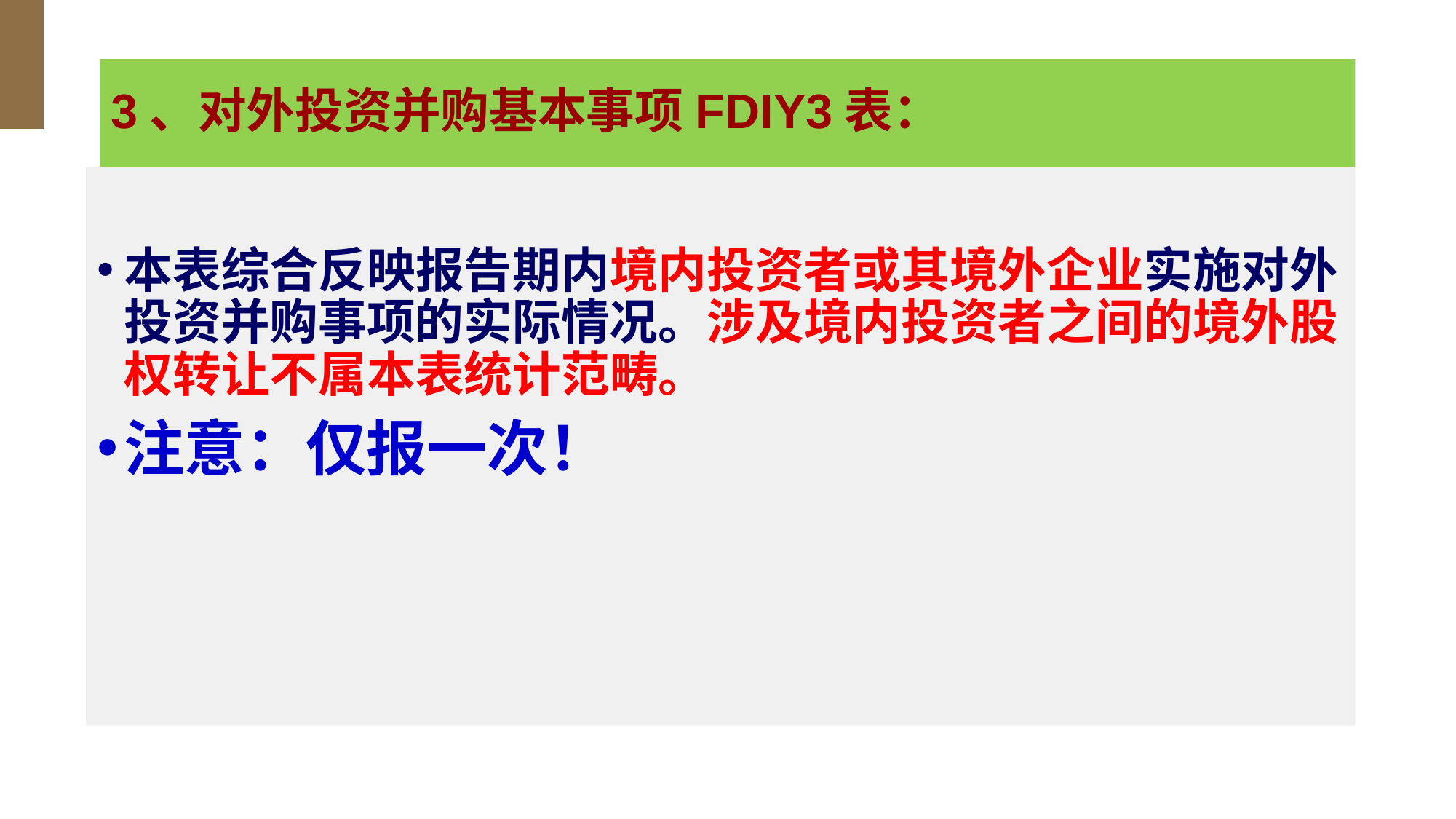

# 3、对外投资并购基本事项FDIY3表：

本表综合反映报告期内境内投资者或其境外企业实施对外投资并购事项的实际情况。涉及境内投资者之间的境外股权转让不属本表统计范畴。
注意：仅报一次！